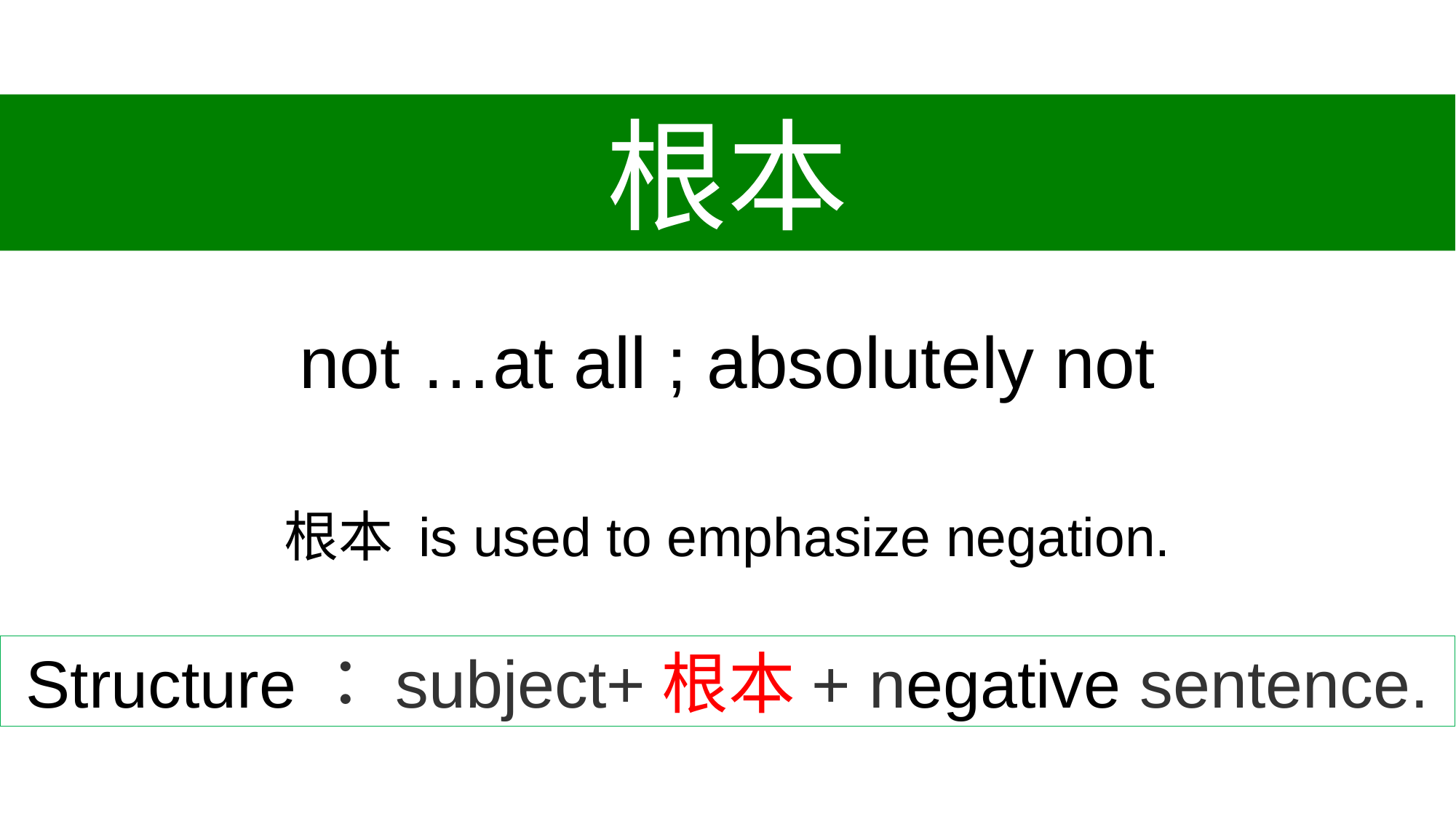

根本
not …at all ; absolutely not
根本 is used to emphasize negation.
Structure：subject+根本+ negative sentence.